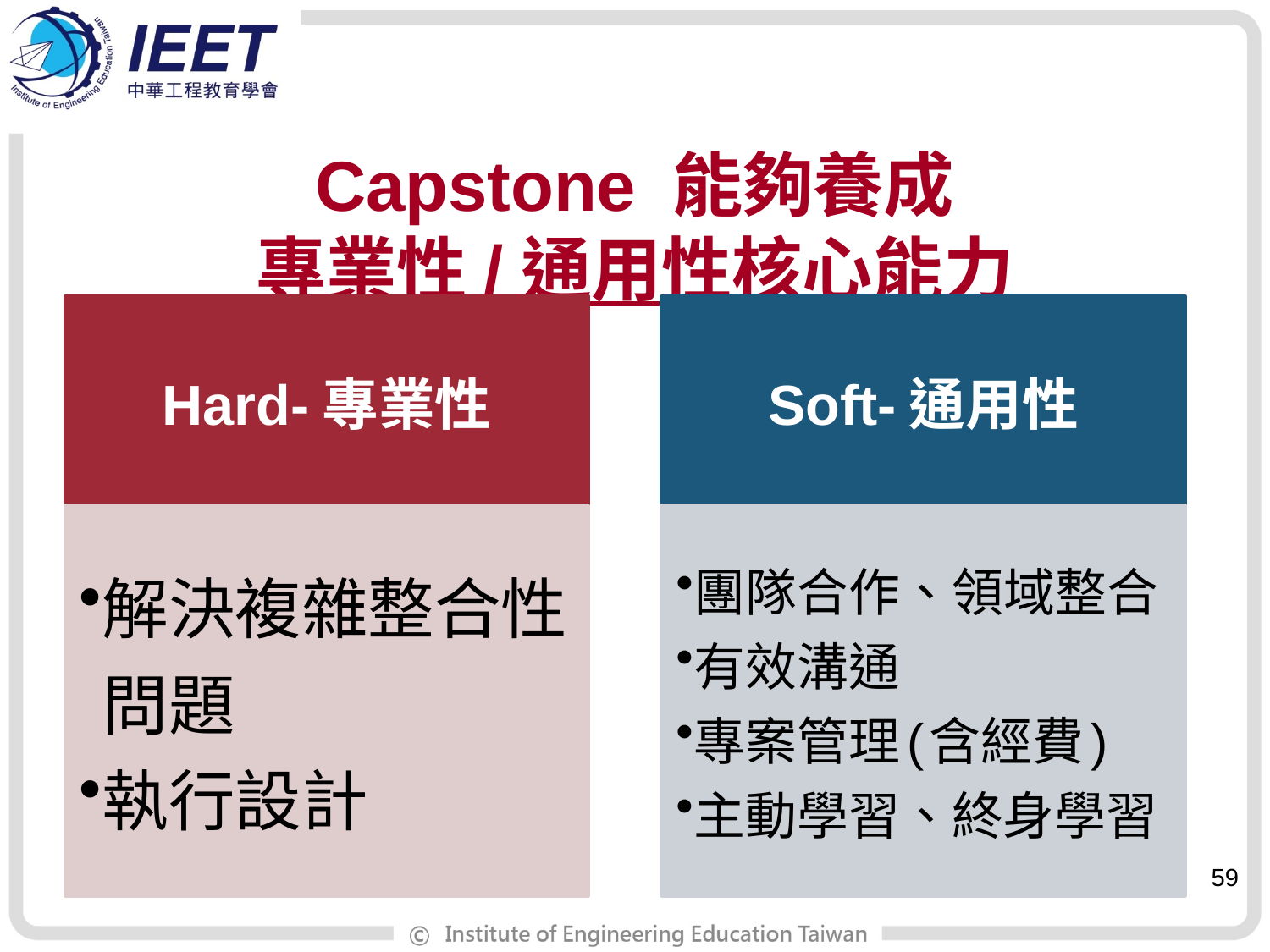

# Capstone 能夠養成 專業性/通用性核心能力
Hard-專業性
解決複雜整合性
問題
執行設計
Soft-通用性
團隊合作、領域整合
有效溝通
專案管理(含經費)
主動學習、終身學習
59